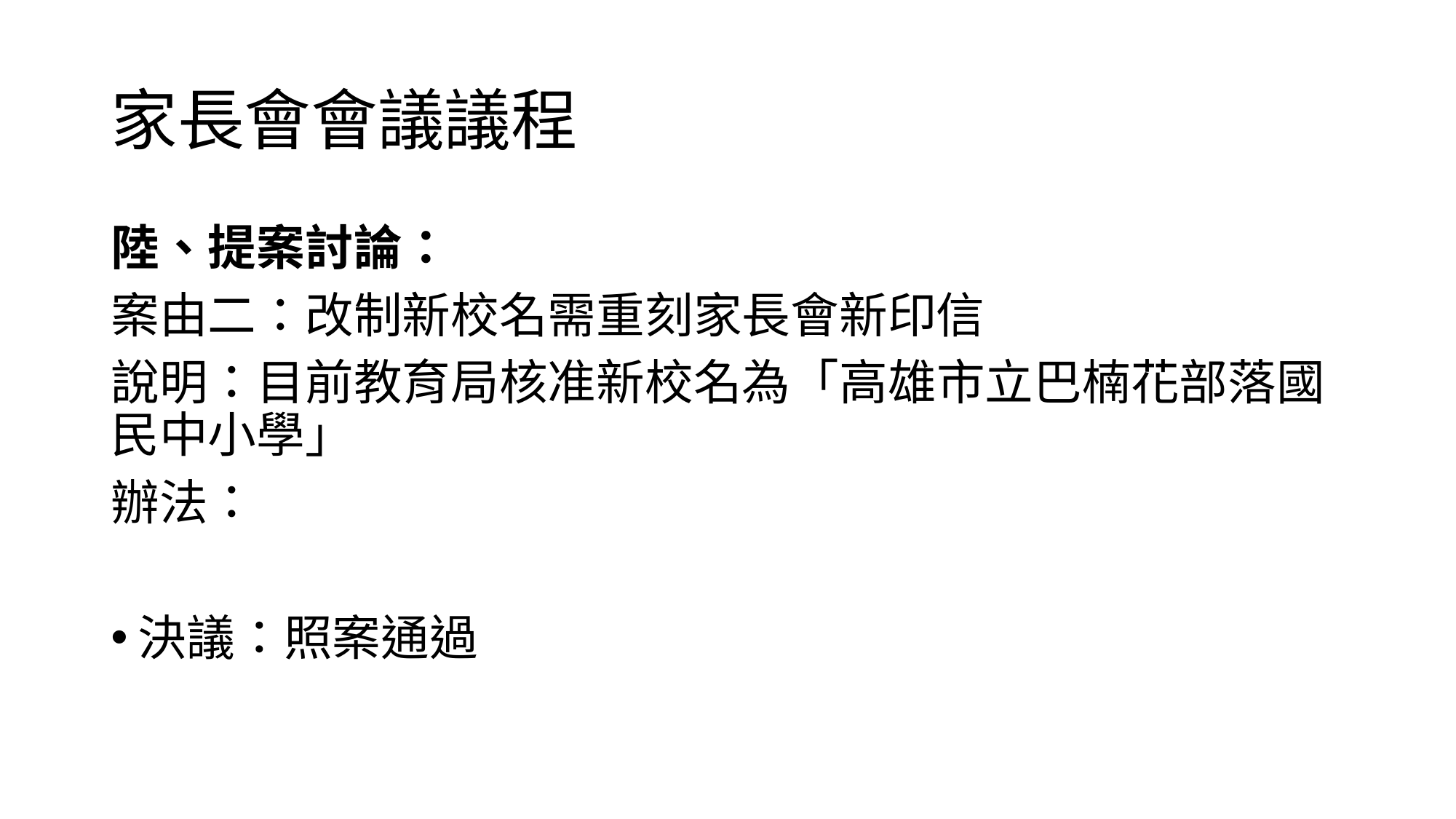

# 家長會會議議程
陸、提案討論：
案由二：改制新校名需重刻家長會新印信
說明：目前教育局核准新校名為「高雄市立巴楠花部落國民中小學」
辦法：

決議：照案通過